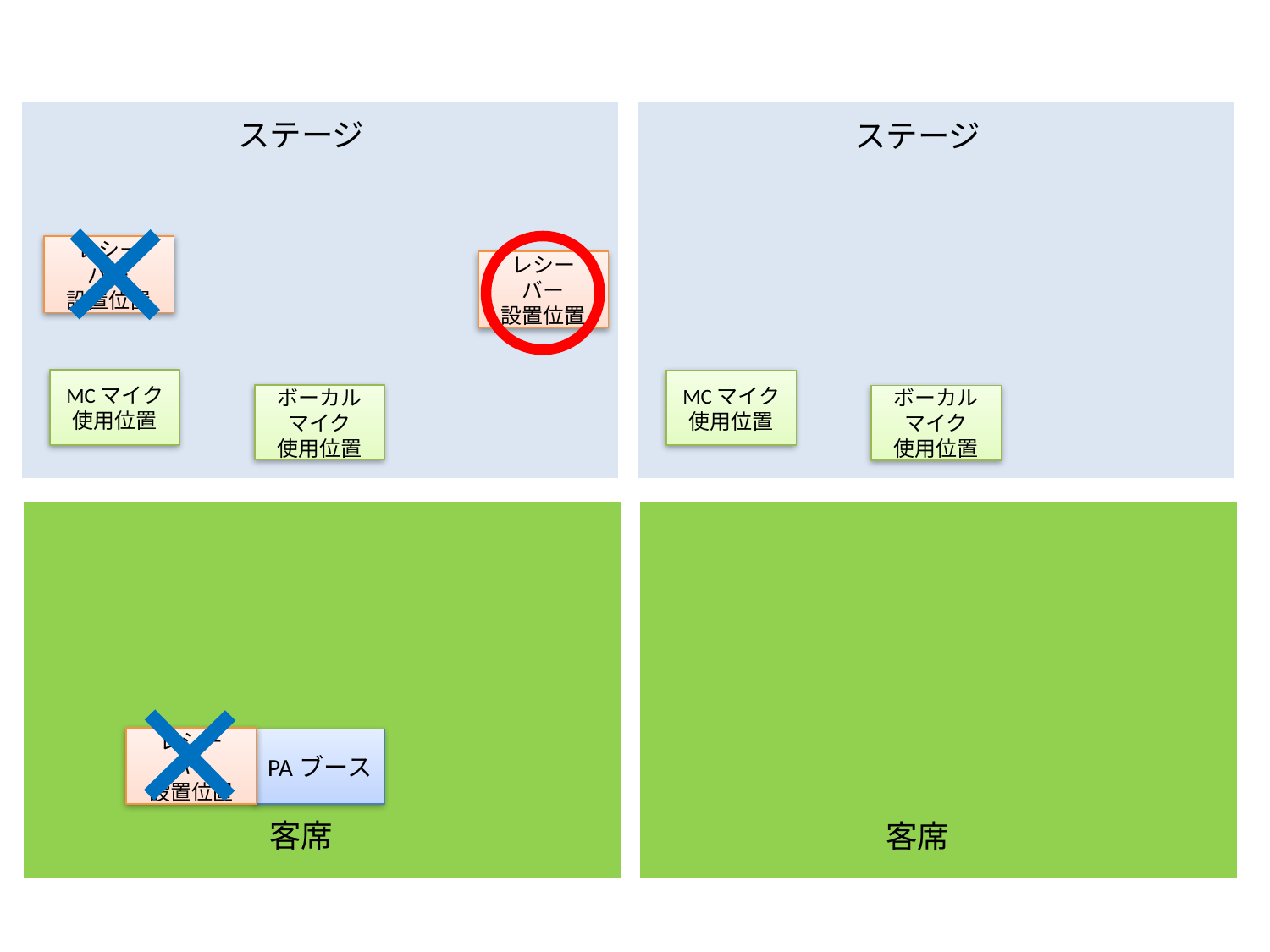

ステージ
ステージ

レシーバー
設置位置

レシーバー
設置位置
MCマイク
使用位置
MCマイク
使用位置
ボーカル
マイク
使用位置
ボーカル
マイク
使用位置

レシーバー
設置位置
PAブース
客席
客席